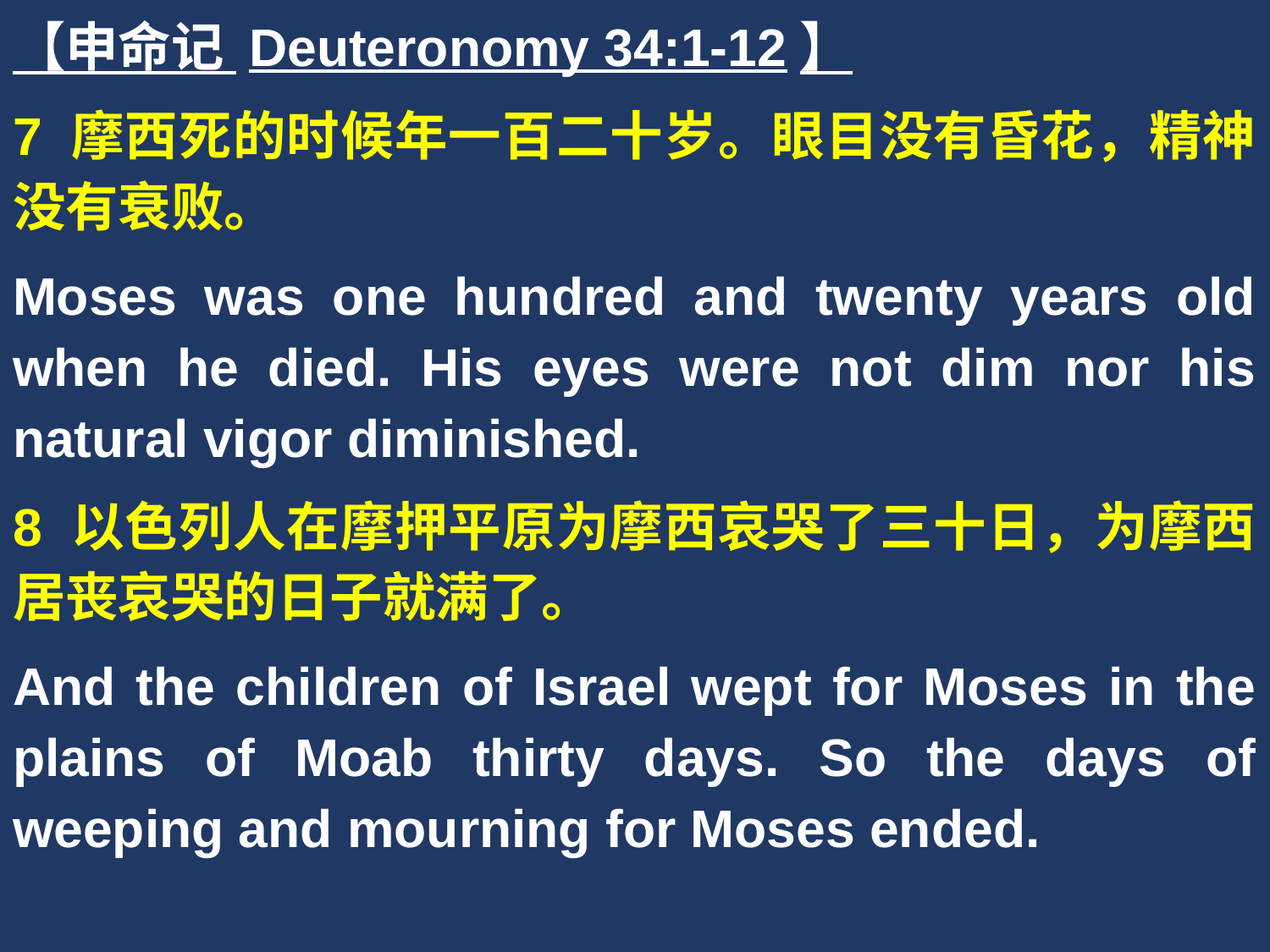

【申命记 Deuteronomy 34:1-12】
7 摩西死的时候年一百二十岁。眼目没有昏花，精神没有衰败。
Moses was one hundred and twenty years old when he died. His eyes were not dim nor his natural vigor diminished.
8 以色列人在摩押平原为摩西哀哭了三十日，为摩西居丧哀哭的日子就满了。
And the children of Israel wept for Moses in the plains of Moab thirty days. So the days of weeping and mourning for Moses ended.